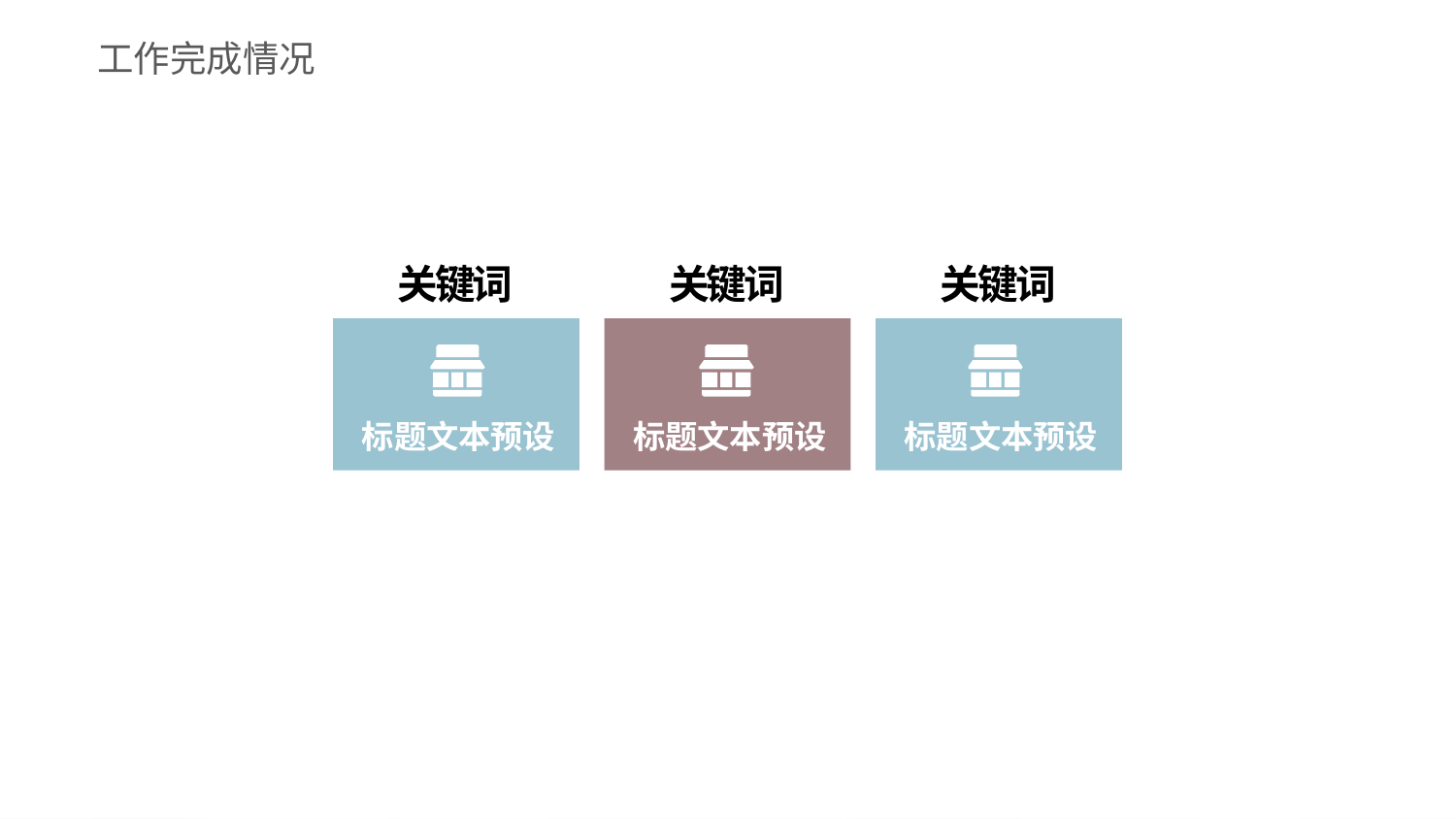

工作完成情况
关键词

标题文本预设
关键词

标题文本预设
关键词

标题文本预设